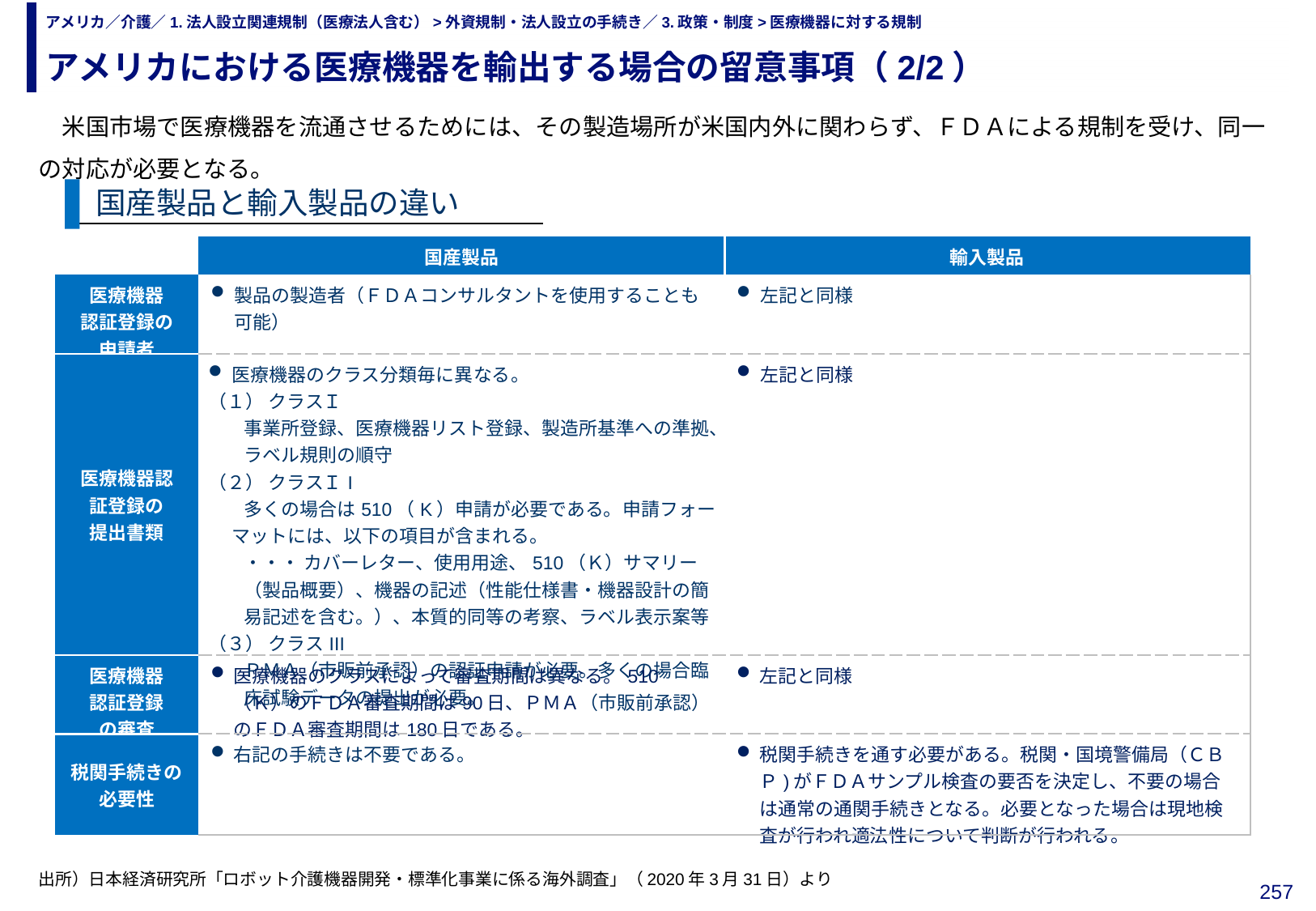

アメリカにおける医療機器を輸出する場合の留意事項（2/2）
# アメリカ／介護／1.法人設立関連規制（医療法人含む）>外資規制・法人設立の手続き／3.政策・制度>医療機器に対する規制
　米国市場で医療機器を流通させるためには、その製造場所が米国内外に関わらず、ＦＤＡによる規制を受け、同一の対応が必要となる。
国産製品と輸入製品の違い

|  | 国産製品 | 輸入製品 |
| --- | --- | --- |
| 医療機器 認証登録の 申請者 | 製品の製造者（ＦＤＡコンサルタントを使用することも可能） | 左記と同様 |
| 医療機器認 証登録の 提出書類 | 医療機器のクラス分類毎に異なる。 （１） クラスＩ 事業所登録、医療機器リスト登録、製造所基準への準拠、 ラベル規則の順守 （２） クラスＩI　 多くの場合は510（K）申請が必要である。申請フォーマットには、以下の項目が含まれる。 ・・・ カバーレター、使用用途、510（Ｋ）サマリー（製品概要）、機器の記述（性能仕様書・機器設計の簡易記述を含む。）、本質的同等の考察、ラベル表示案等 （３） クラスIII ＰＭＡ（市販前承認）の認証申請が必要。多くの場合臨床試験データの提出が必要。 | 左記と同様 |
| 医療機器 認証登録 の審査 | 医療機器のクラスによって審査期間は異なる。510（Ｋ）のＦＤＡ審査期間は90日、ＰＭＡ（市販前承認）のＦＤＡ審査期間は180日である。 | 左記と同様 |
| 税関手続きの 必要性 | 右記の手続きは不要である。 | 税関手続きを通す必要がある。税関・国境警備局（ＣＢＰ)がＦＤＡサンプル検査の要否を決定し、不要の場合は通常の通関手続きとなる。必要となった場合は現地検査が行われ適法性について判断が行われる。 |
出所）日本経済研究所「ロボット介護機器開発・標準化事業に係る海外調査」（2020年3月31日）より